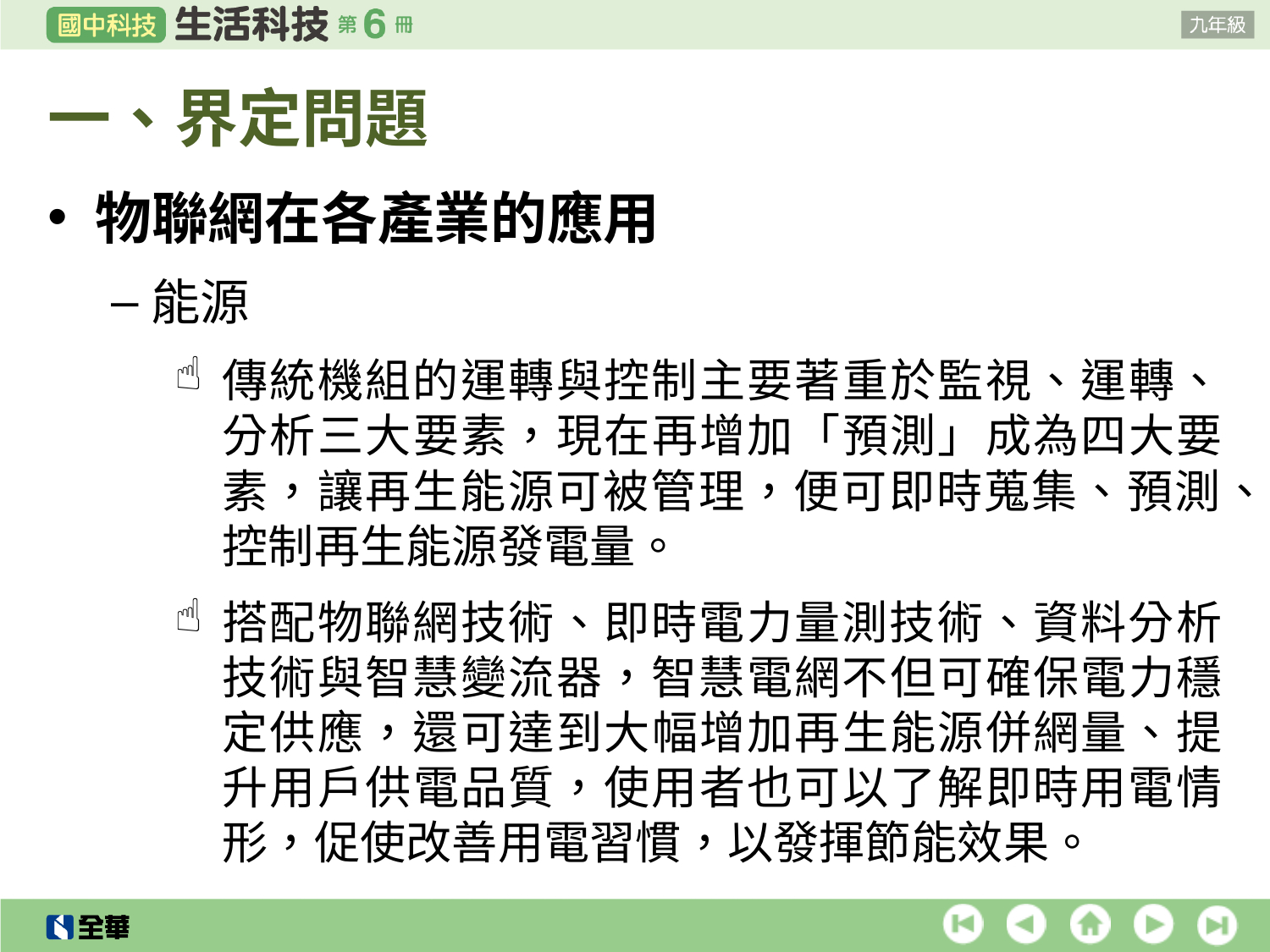

# 一、界定問題
物聯網在各產業的應用
能源
傳統機組的運轉與控制主要著重於監視、運轉、分析三大要素，現在再增加「預測」成為四大要素，讓再生能源可被管理，便可即時蒐集、預測、控制再生能源發電量。
搭配物聯網技術、即時電力量測技術、資料分析技術與智慧變流器，智慧電網不但可確保電力穩定供應，還可達到大幅增加再生能源併網量、提升用戶供電品質，使用者也可以了解即時用電情形，促使改善用電習慣，以發揮節能效果。